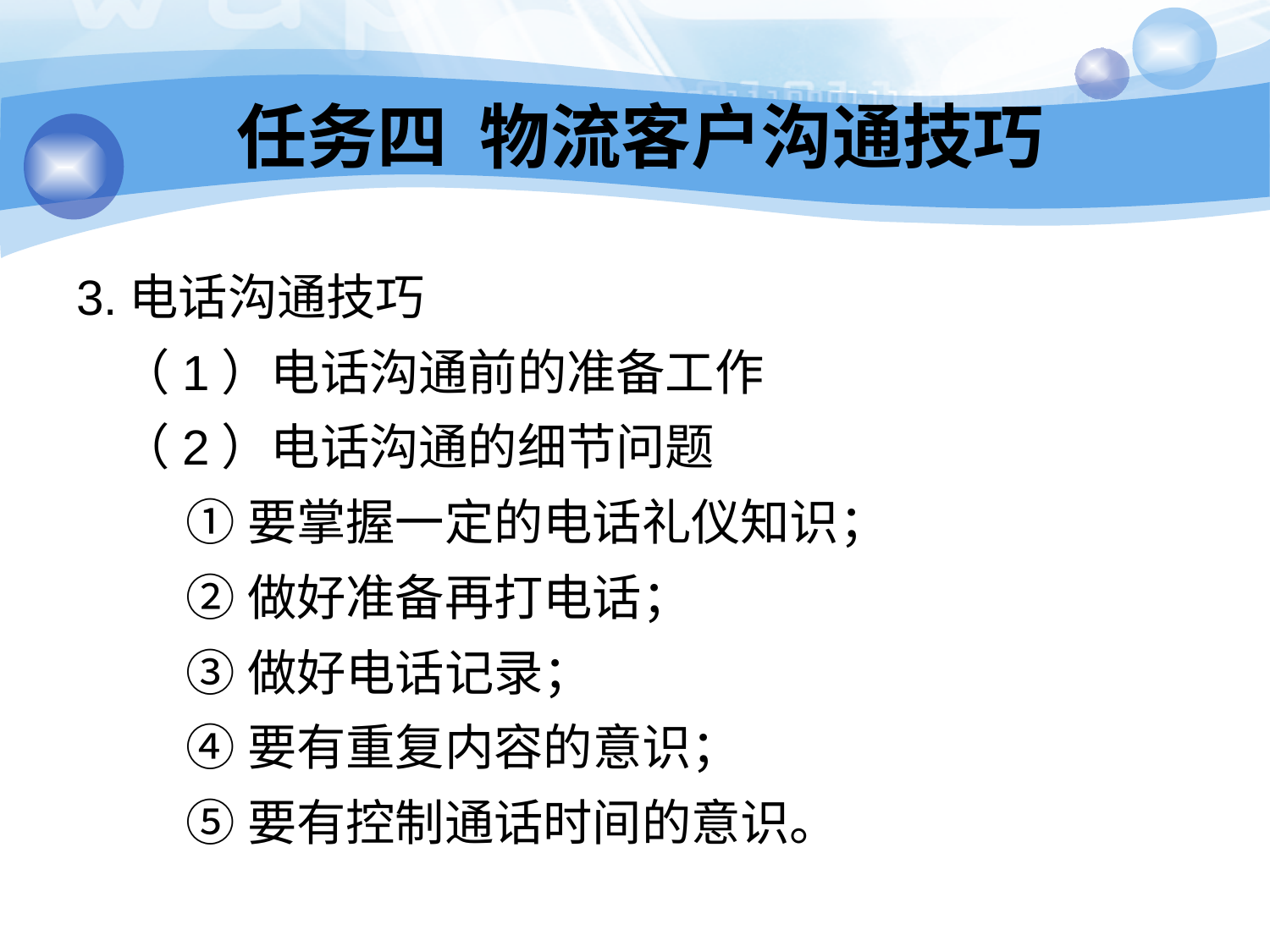

# 任务四  物流客户沟通技巧
3.电话沟通技巧
   （1）电话沟通前的准备工作
   （2）电话沟通的细节问题
          ①要掌握一定的电话礼仪知识；
          ②做好准备再打电话；
          ③做好电话记录；
          ④要有重复内容的意识；
          ⑤要有控制通话时间的意识。